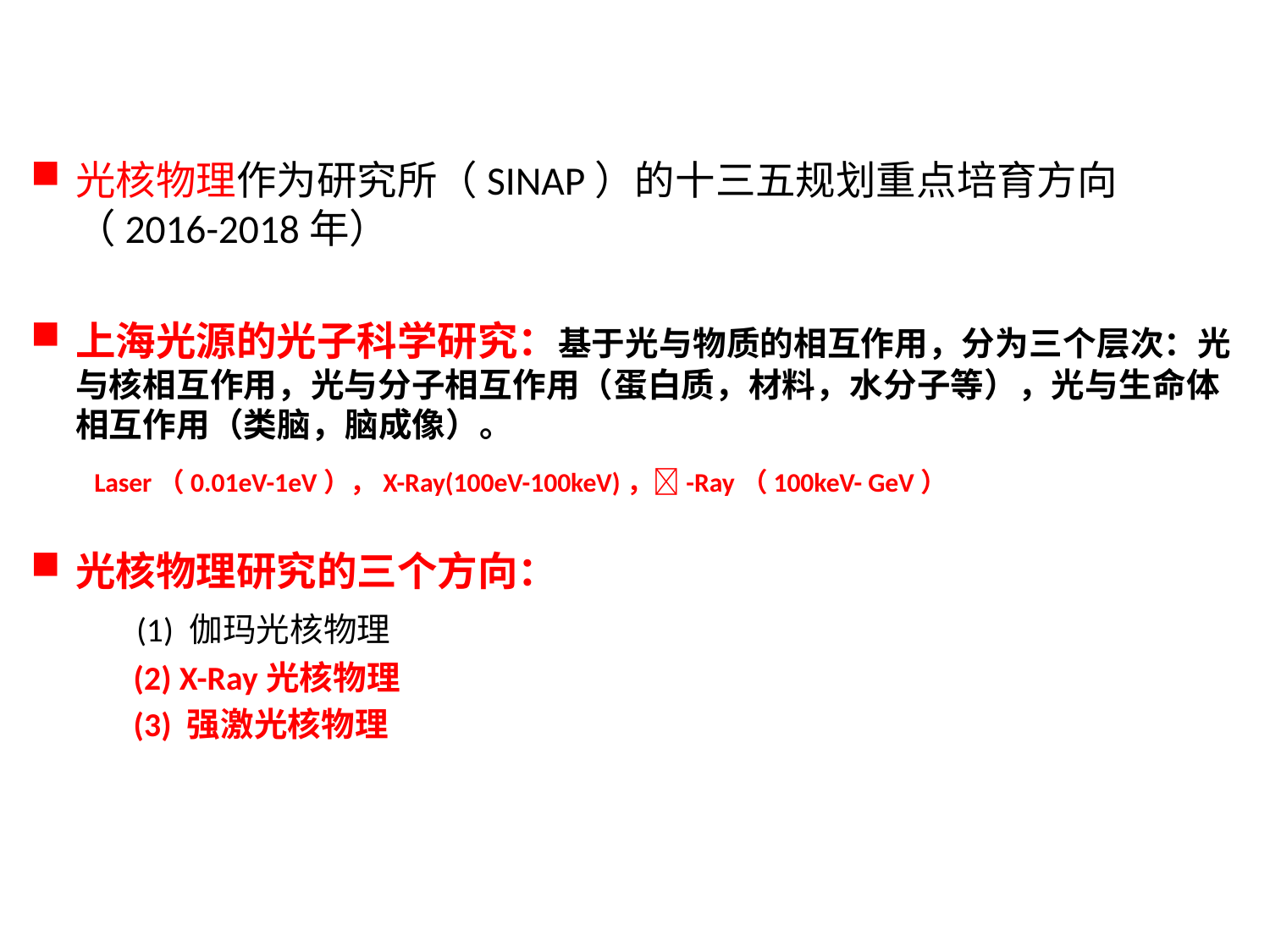

光核物理作为研究所（SINAP）的十三五规划重点培育方向（2016-2018年）

上海光源的光子科学研究：基于光与物质的相互作用，分为三个层次：光与核相互作用，光与分子相互作用（蛋白质，材料，水分子等），光与生命体相互作用（类脑，脑成像）。
       Laser（0.01eV-1eV），X-Ray(100eV-100keV)，γ-Ray（100keV- GeV）

光核物理研究的三个方向：
  (1) 伽玛光核物理
  (2) X-Ray光核物理
  (3) 强激光核物理